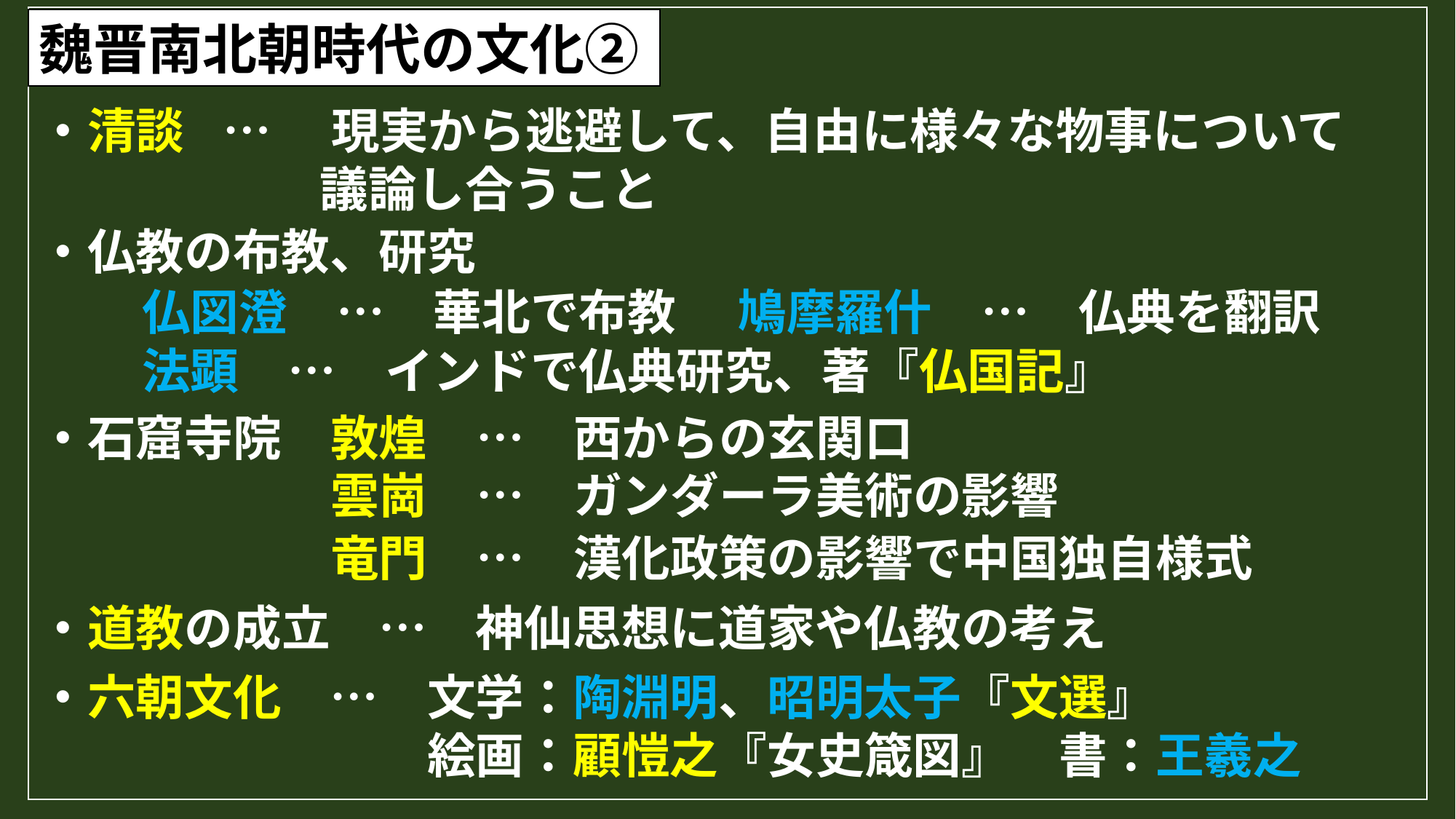

魏晋南北朝時代の文化②
・清談
…　現実から逃避して、自由に様々な物事について
　　議論し合うこと
・仏教の布教、研究
仏図澄　…　華北で布教
鳩摩羅什　…　仏典を翻訳
法顕　…　インドで仏典研究、著『仏国記』
・石窟寺院
敦煌　…　西からの玄関口
雲崗　…　ガンダーラ美術の影響
竜門　…　漢化政策の影響で中国独自様式
・道教の成立　…　神仙思想に道家や仏教の考え
・六朝文化　…　文学：陶淵明、昭明太子『文選』
　　　　　　　　絵画：顧愷之『女史箴図』　書：王羲之